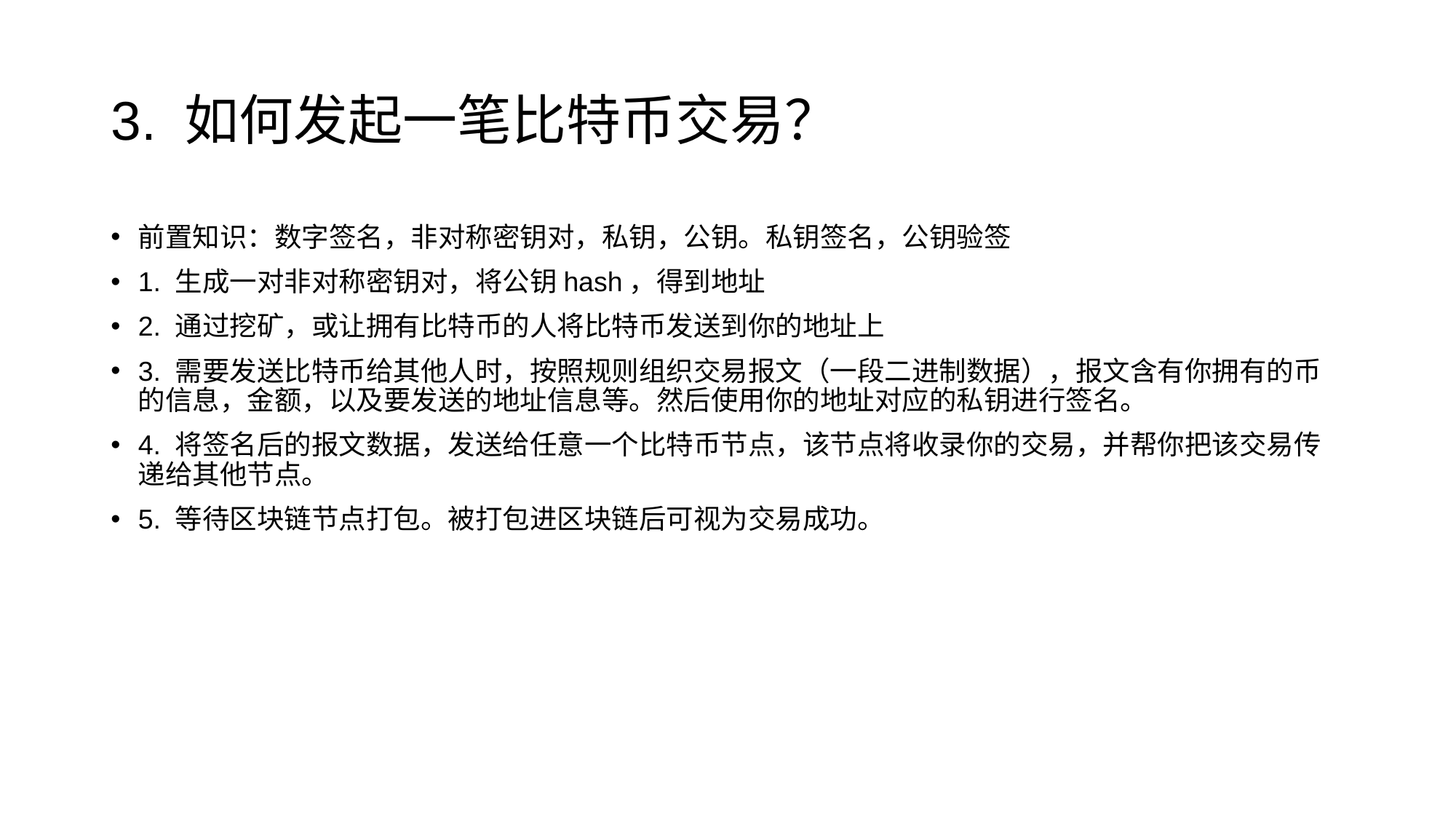

# 3. 如何发起一笔比特币交易？
前置知识：数字签名，非对称密钥对，私钥，公钥。私钥签名，公钥验签
1. 生成一对非对称密钥对，将公钥hash，得到地址
2. 通过挖矿，或让拥有比特币的人将比特币发送到你的地址上
3. 需要发送比特币给其他人时，按照规则组织交易报文（一段二进制数据），报文含有你拥有的币的信息，金额，以及要发送的地址信息等。然后使用你的地址对应的私钥进行签名。
4. 将签名后的报文数据，发送给任意一个比特币节点，该节点将收录你的交易，并帮你把该交易传递给其他节点。
5. 等待区块链节点打包。被打包进区块链后可视为交易成功。